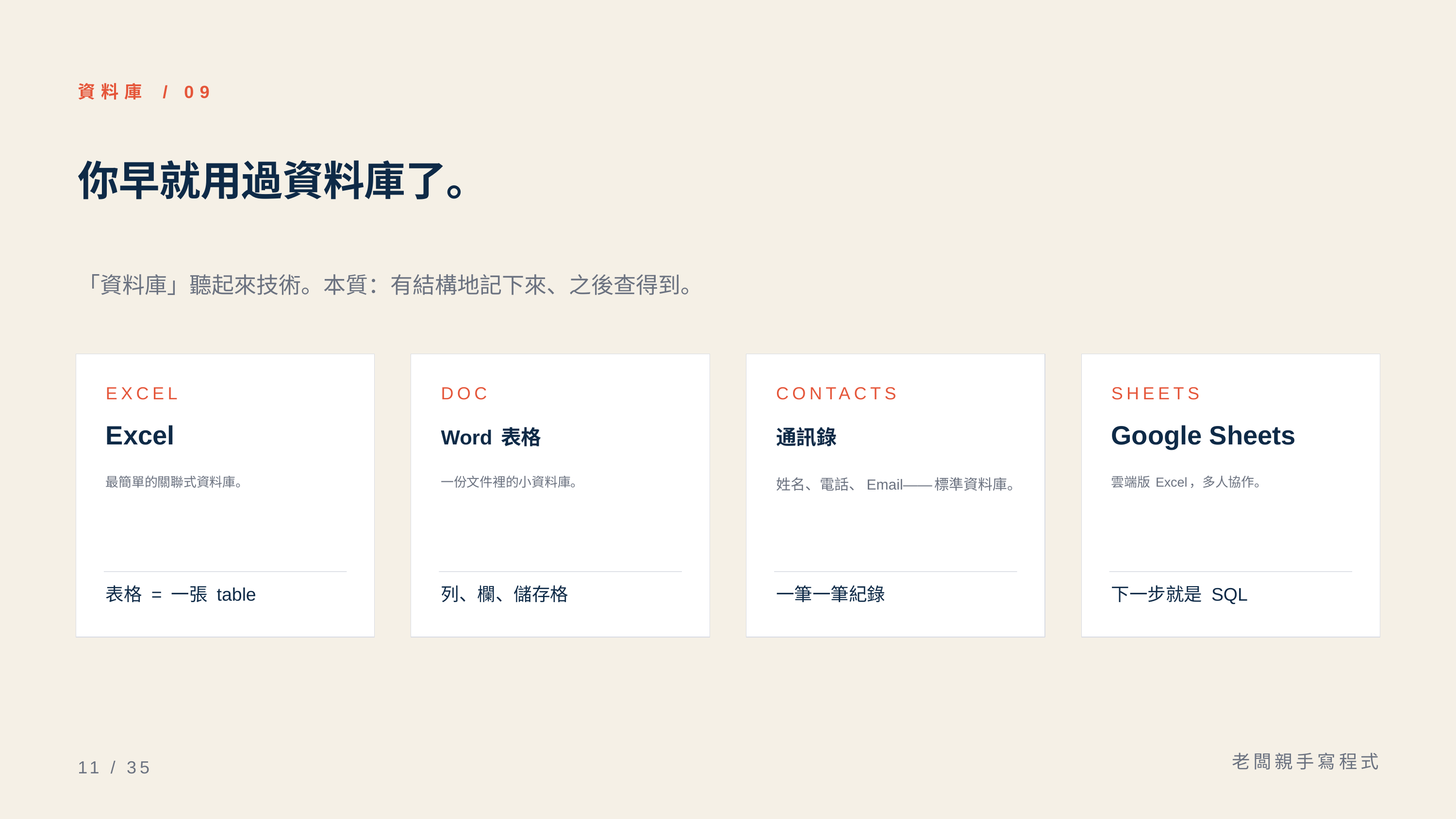

資料庫 / 09
你早就用過資料庫了。
「資料庫」聽起來技術。本質：有結構地記下來、之後查得到。

EXCEL
DOC
CONTACTS
SHEETS
Excel
Word 表格
通訊錄
Google Sheets
最簡單的關聯式資料庫。
一份文件裡的小資料庫。
姓名、電話、Email——標準資料庫。
雲端版 Excel，多人協作。

表格 = 一張 table
列、欄、儲存格
一筆一筆紀錄
下一步就是 SQL
老闆親手寫程式
11 / 35